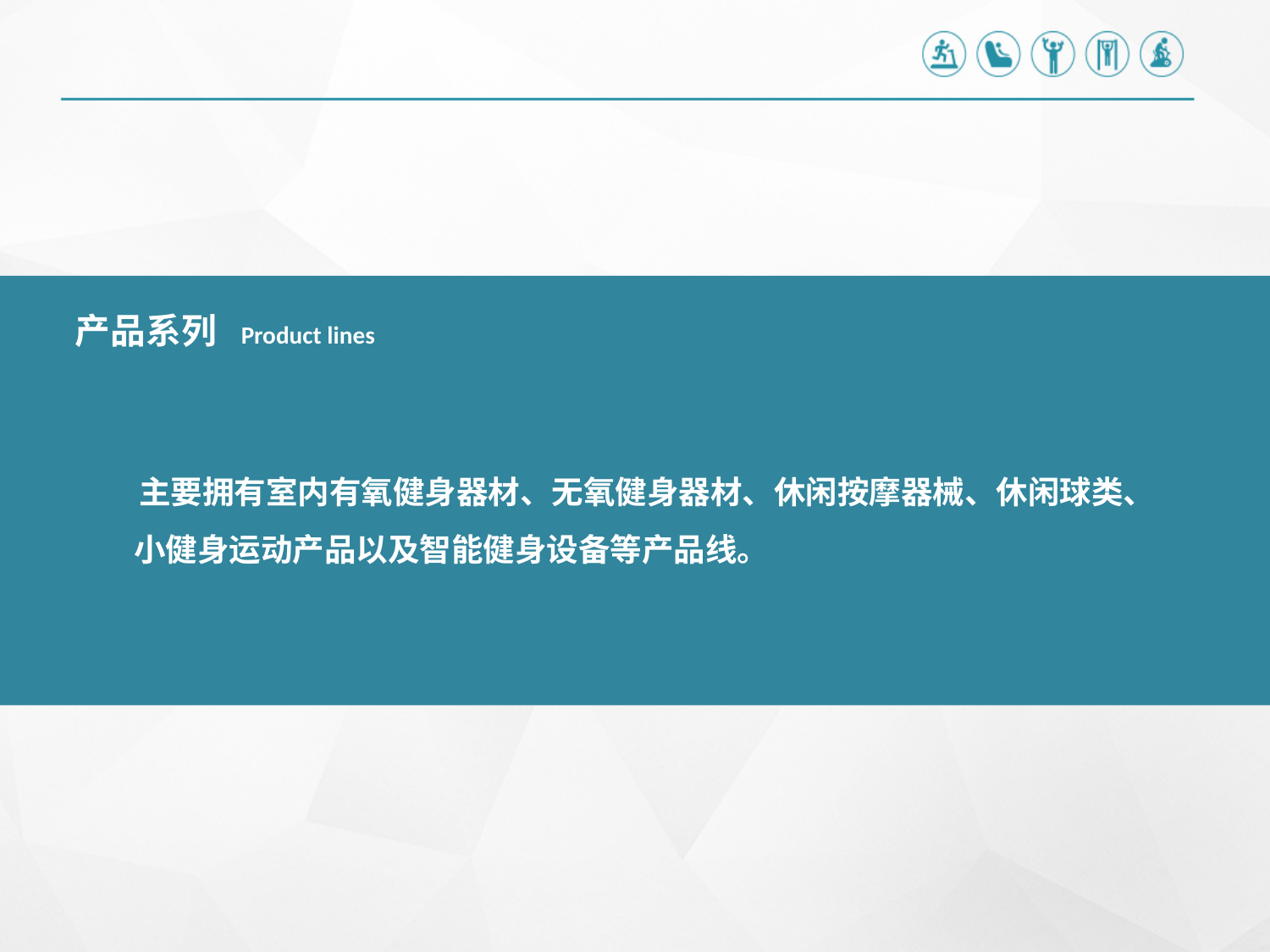

产品系列  Product lines

      主要拥有室内有氧健身器材、无氧健身器材、休闲按摩器械、休闲球类、小健身运动产品以及智能健身设备等产品线。